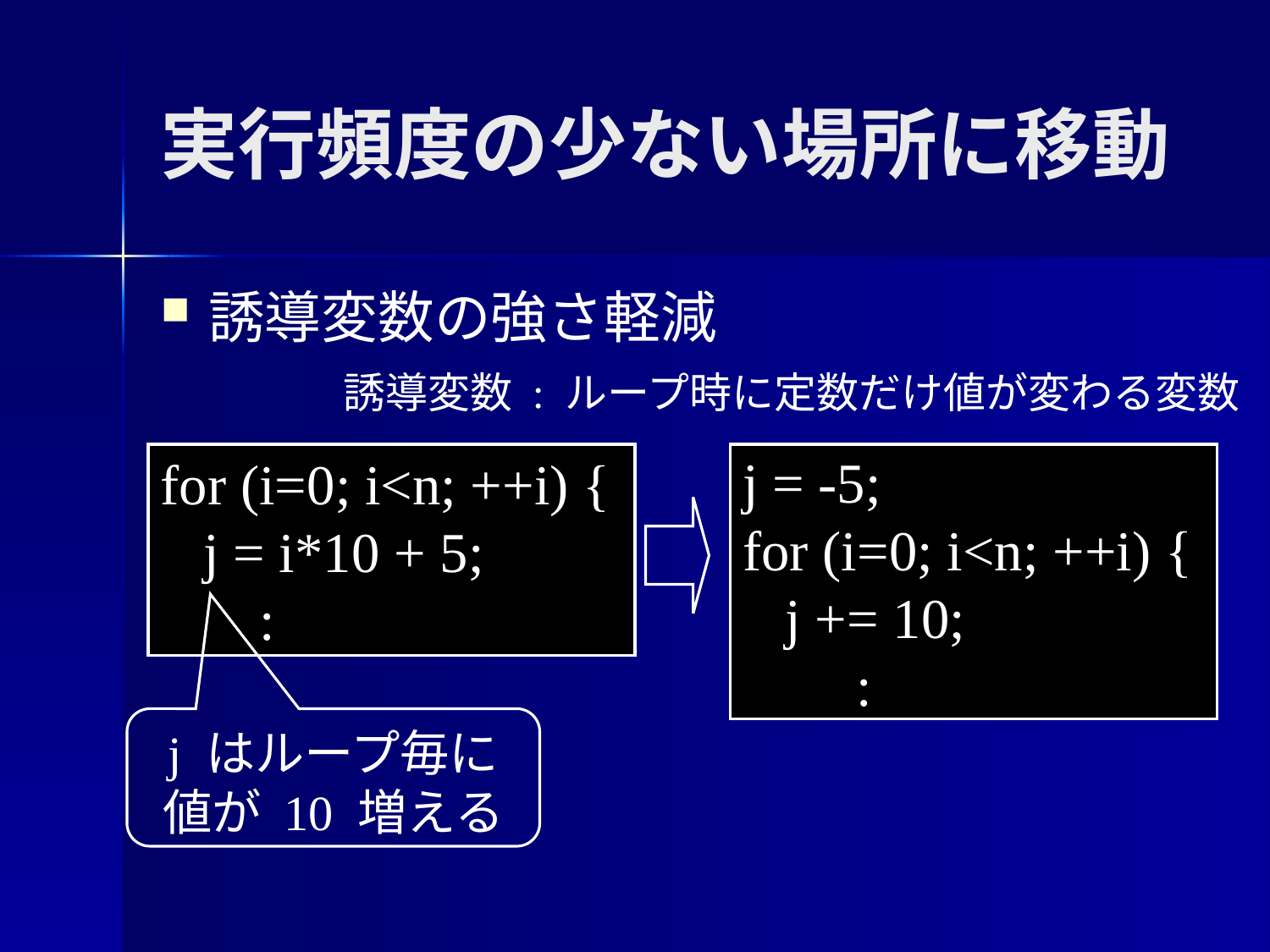

実行頻度の少ない場所に移動
誘導変数の強さ軽減
誘導変数 : ループ時に定数だけ値が変わる変数
for (i=0; i<n; ++i) {
   j = i*10 + 5;
       :
j = -5;
for (i=0; i<n; ++i) {
   j += 10;
        :

j はループ毎に
値が 10 増える